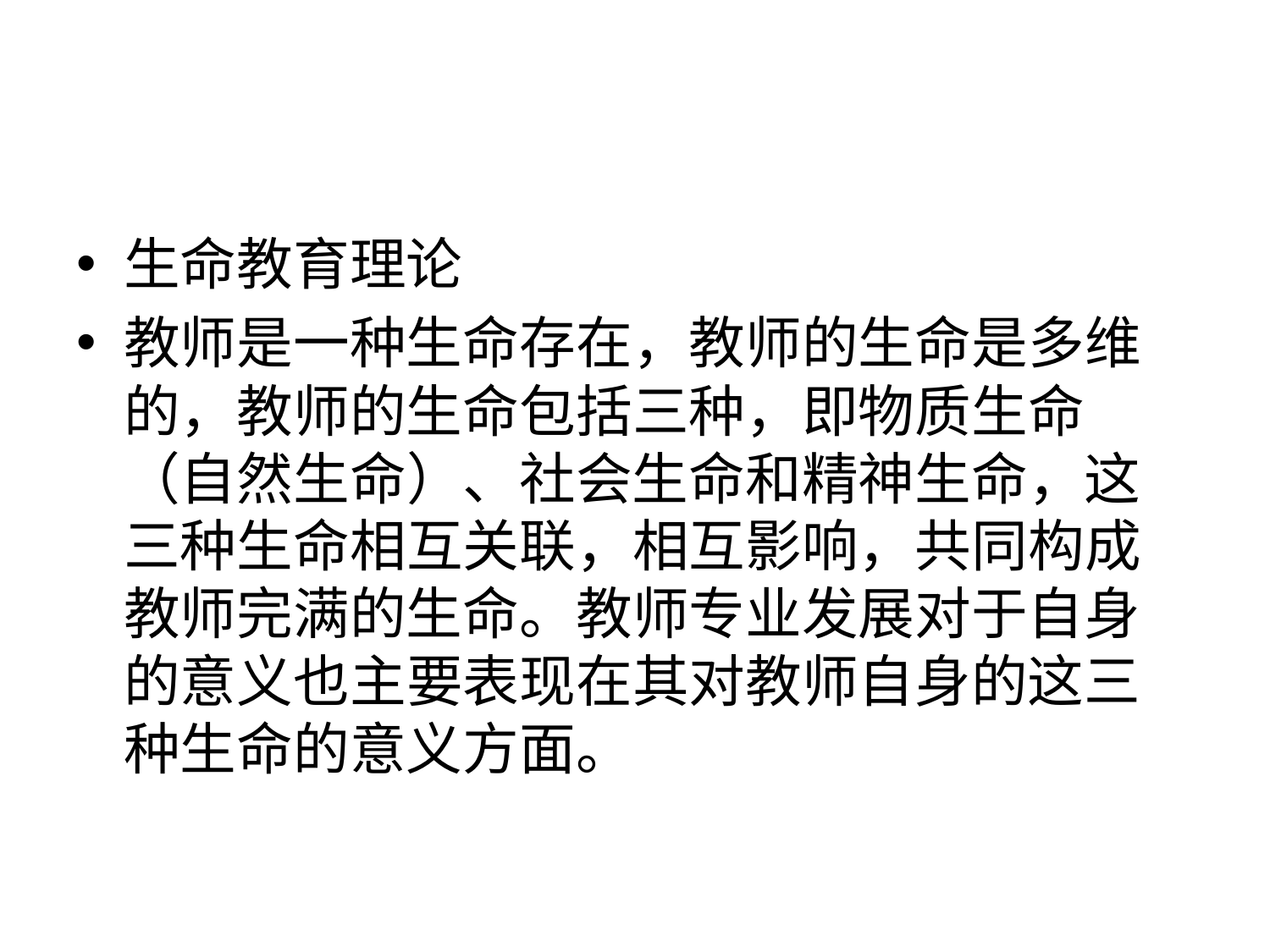

#
生命教育理论
教师是一种生命存在，教师的生命是多维的，教师的生命包括三种，即物质生命（自然生命）、社会生命和精神生命，这三种生命相互关联，相互影响，共同构成教师完满的生命。教师专业发展对于自身的意义也主要表现在其对教师自身的这三种生命的意义方面。